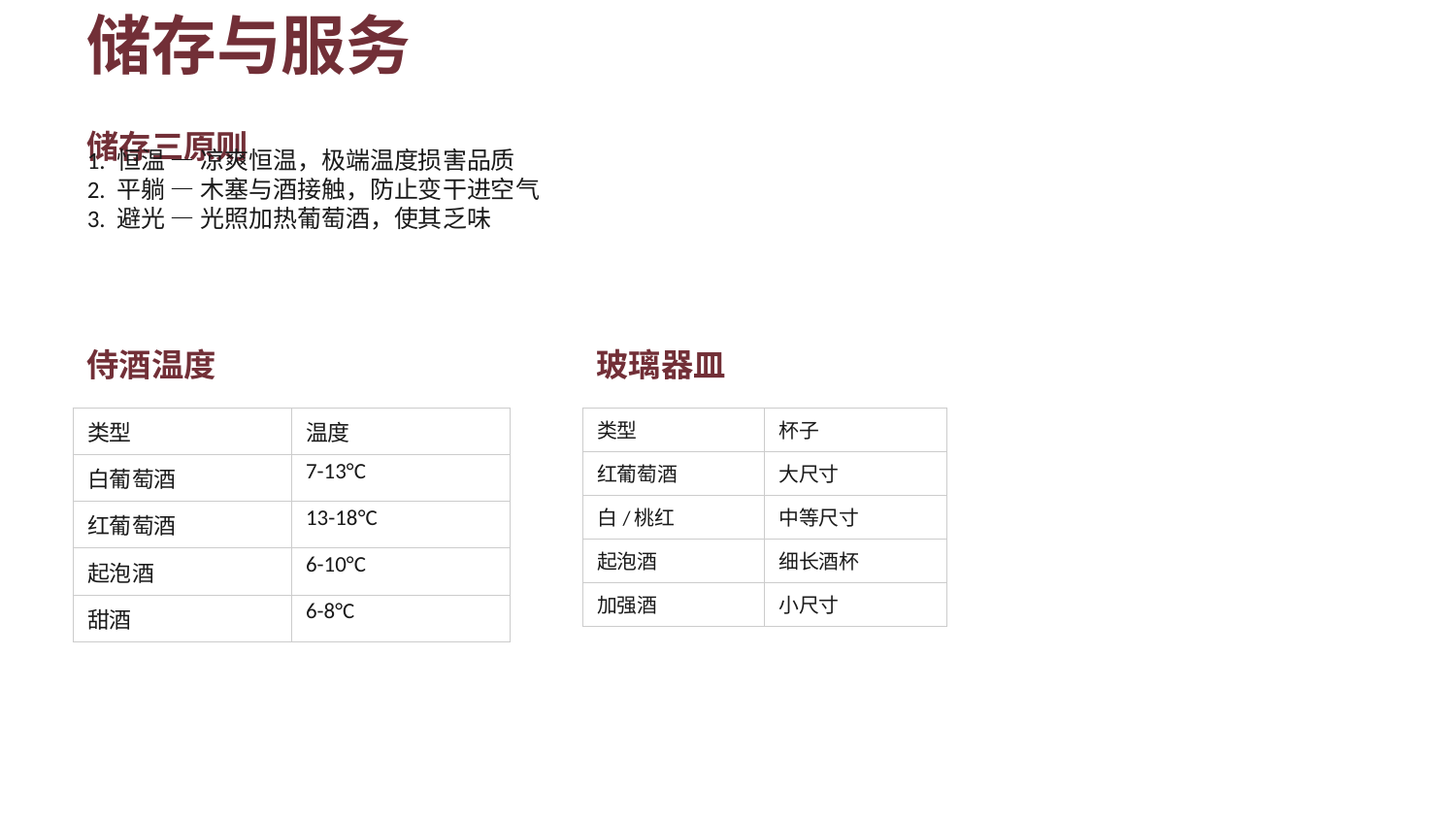

储存与服务
储存三原则
1. 恒温 — 凉爽恒温，极端温度损害品质
2. 平躺 — 木塞与酒接触，防止变干进空气
3. 避光 — 光照加热葡萄酒，使其乏味
侍酒温度
玻璃器皿
| 类型 | 温度 |
| --- | --- |
| 白葡萄酒 | 7-13°C |
| 红葡萄酒 | 13-18°C |
| 起泡酒 | 6-10°C |
| 甜酒 | 6-8°C |
| 类型 | 杯子 |
| --- | --- |
| 红葡萄酒 | 大尺寸 |
| 白/桃红 | 中等尺寸 |
| 起泡酒 | 细长酒杯 |
| 加强酒 | 小尺寸 |